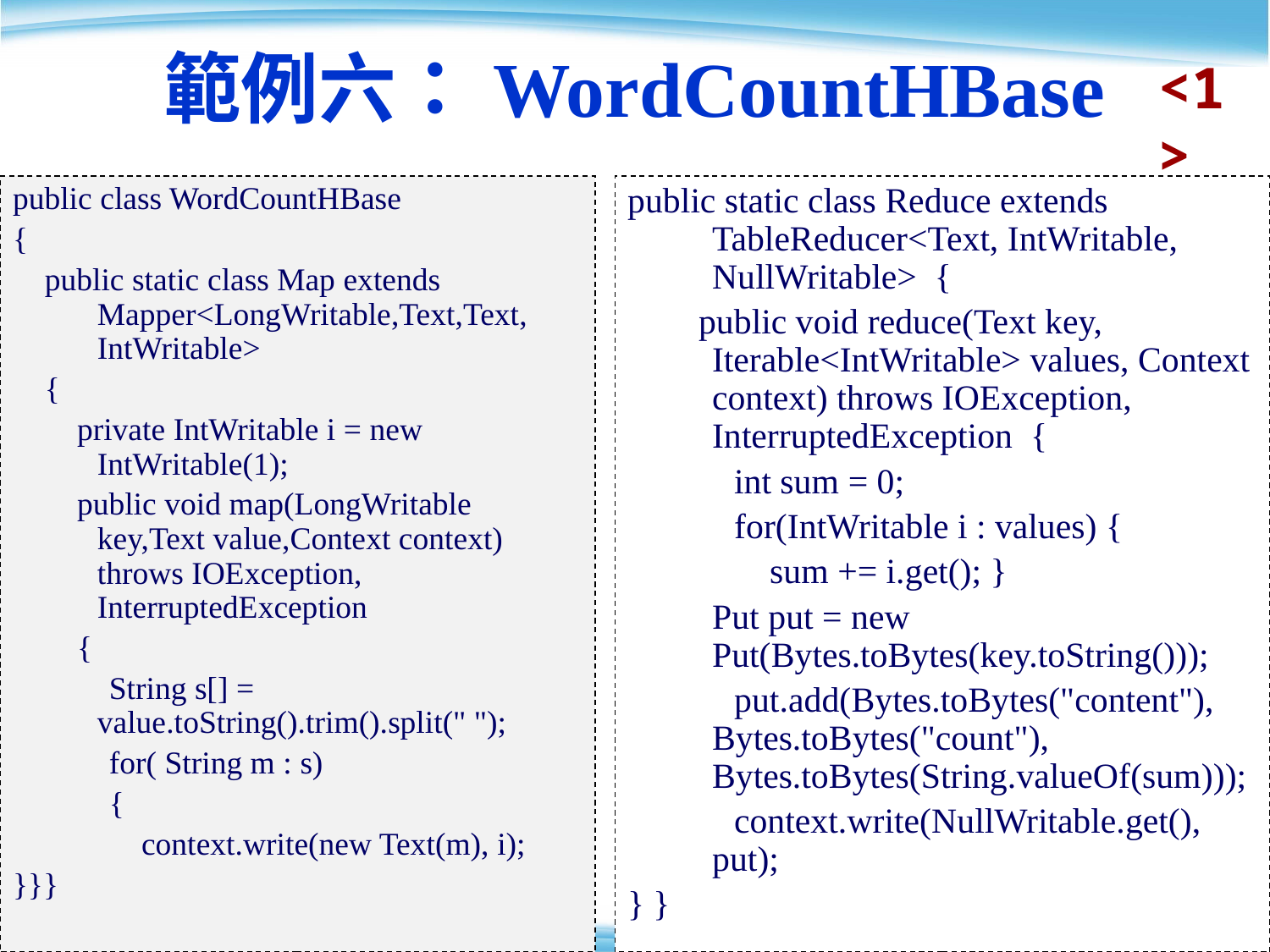

# 範例六：WordCountHBase
<1>
public class WordCountHBase
{
    public static class Map extends Mapper<LongWritable,Text,Text, IntWritable>
    {
        private IntWritable i = new IntWritable(1);
        public void map(LongWritable key,Text value,Context context) throws IOException, InterruptedException
        {
            String s[] = value.toString().trim().split(" ");
            for( String m : s)
            {
                context.write(new Text(m), i);
}}}
public static class Reduce extends TableReducer<Text, IntWritable, NullWritable>  {
        public void reduce(Text key, Iterable<IntWritable> values, Context context) throws IOException, InterruptedException  {
            int sum = 0;
            for(IntWritable i : values) {
                sum += i.get(); }
	Put put = new Put(Bytes.toBytes(key.toString()));
            put.add(Bytes.toBytes("content"), Bytes.toBytes("count"), Bytes.toBytes(String.valueOf(sum)));
            context.write(NullWritable.get(), put);
} }
68